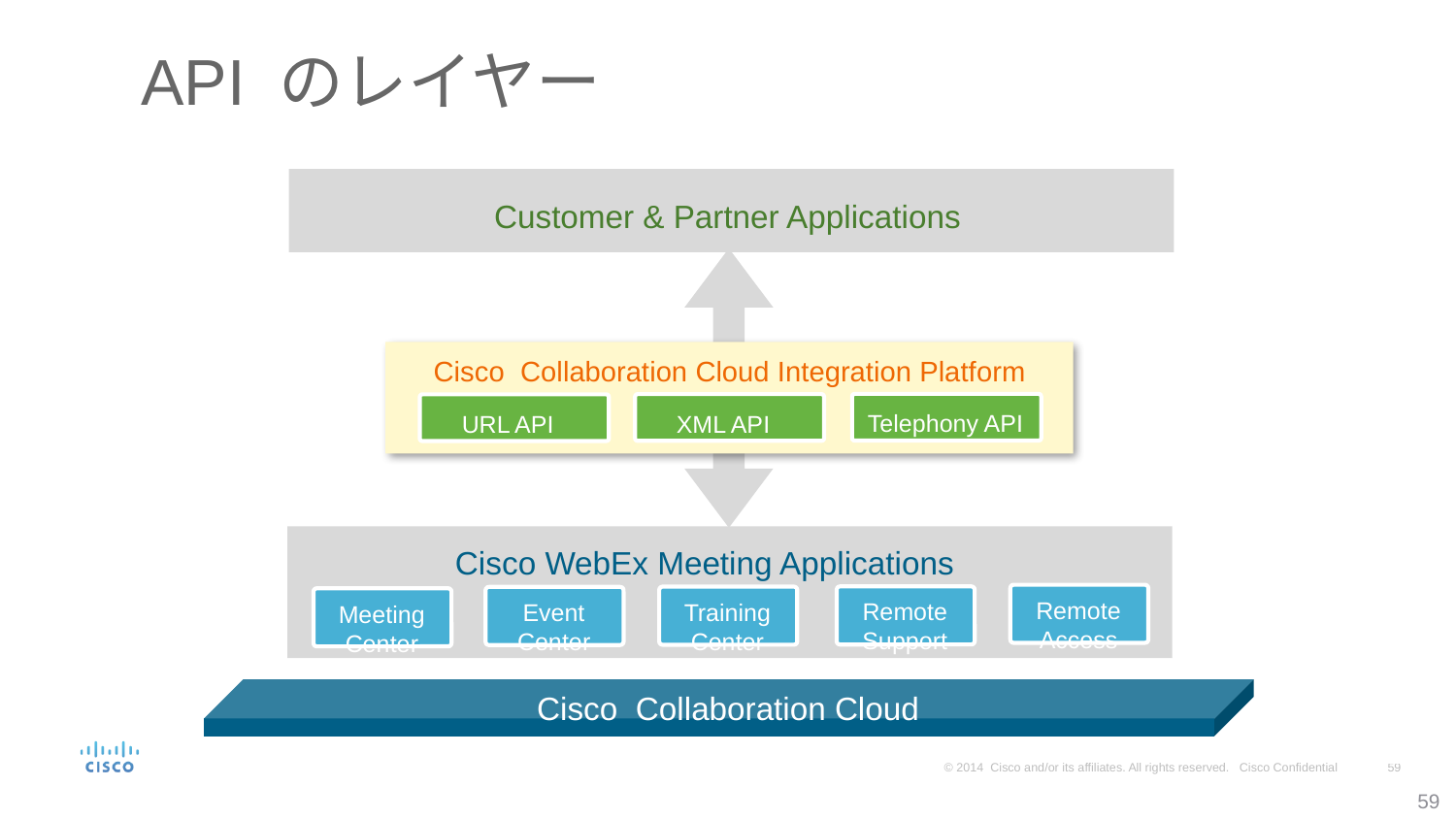

# API のレイヤー

Customer & Partner Applications

Cisco  Collaboration Cloud Integration Platform

Telephony API

XML API

URL API

Cisco WebEx Meeting Applications

Remote
Access

Remote
Support

Training
Center

Event
Center

Meeting
Center

Cisco  Collaboration Cloud